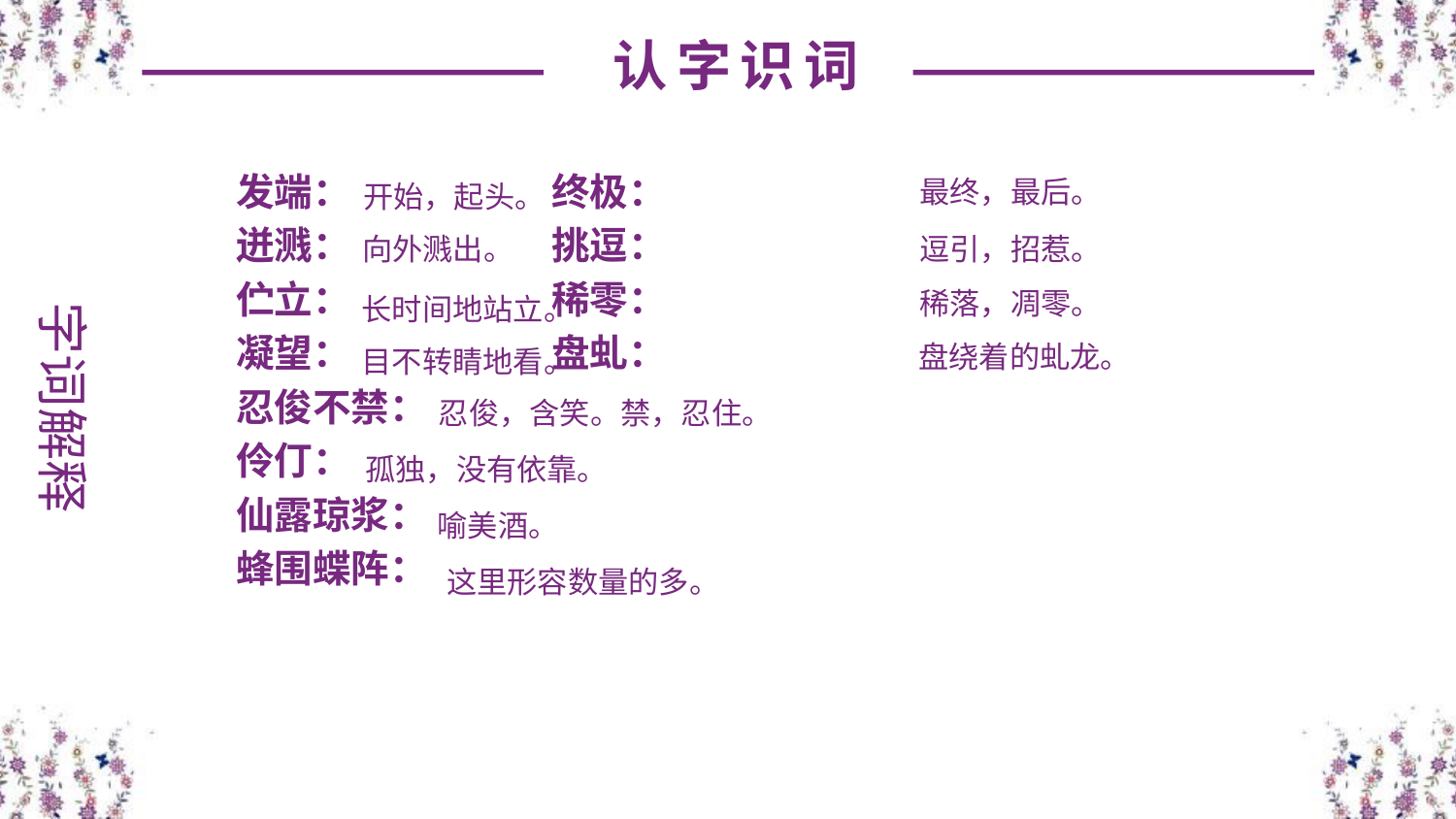

认字识词

发端：                       终极：
迸溅：                       挑逗：
伫立：                       稀零：
凝望：                       盘虬：
忍俊不禁：
伶仃：
仙露琼浆：
蜂围蝶阵：
最终，最后。
开始，起头。
向外溅出。
逗引，招惹。
稀落，凋零。
长时间地站立。
字词解释
盘绕着的虬龙。
目不转睛地看。
忍俊，含笑。禁，忍住。
孤独，没有依靠。
喻美酒。
这里形容数量的多。